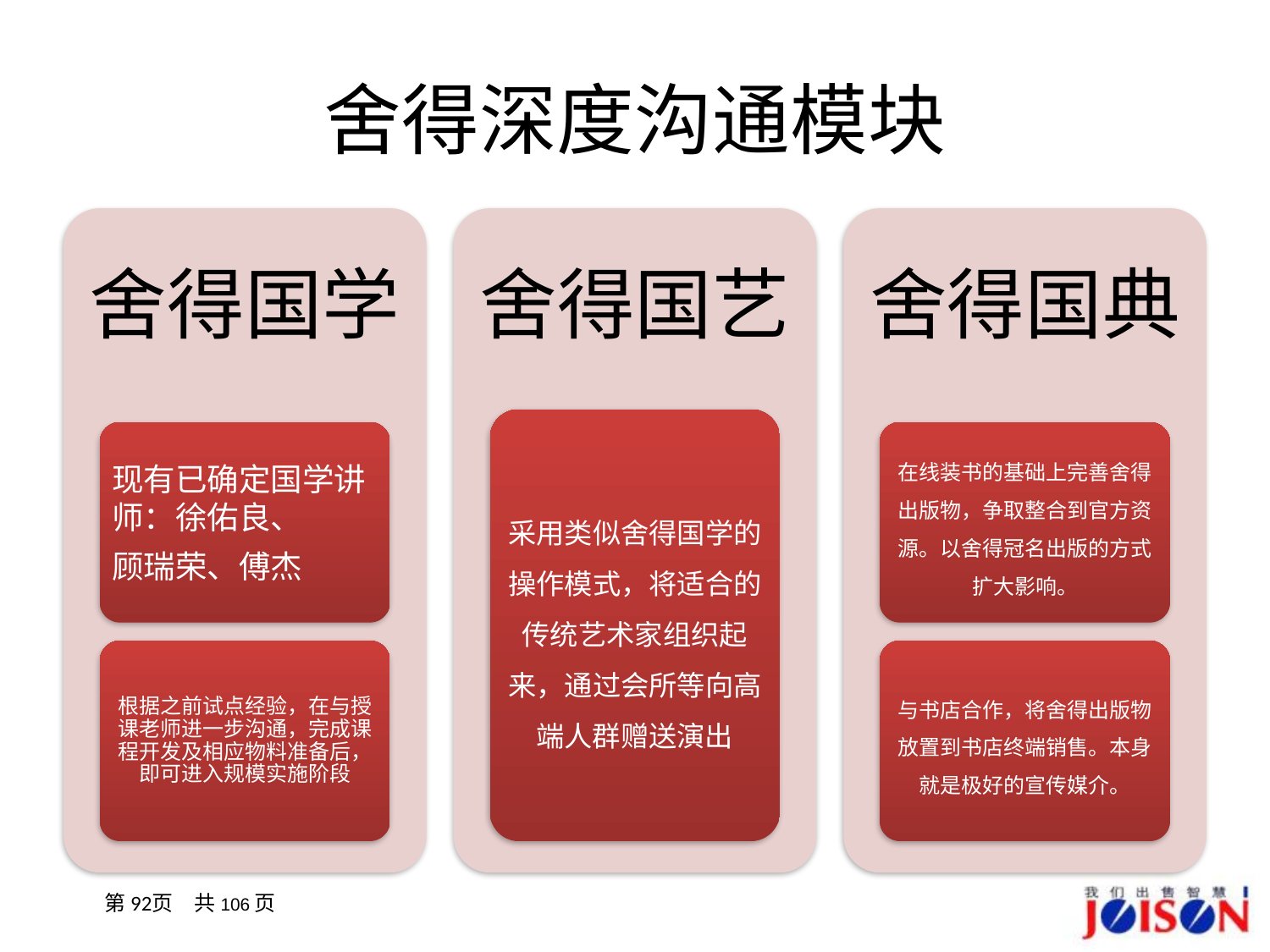

# 舍得深度沟通模块

舍得国学

舍得国艺

舍得国典

采用类似舍得国学的操作模式，将适合的传统艺术家组织起来，通过会所等向高端人群赠送演出

现有已确定国学讲师：徐佑良、
顾瑞荣、傅杰

在线装书的基础上完善舍得出版物，争取整合到官方资源。以舍得冠名出版的方式扩大影响。

根据之前试点经验，在与授课老师进一步沟通，完成课程开发及相应物料准备后，即可进入规模实施阶段

与书店合作，将舍得出版物放置到书店终端销售。本身就是极好的宣传媒介。